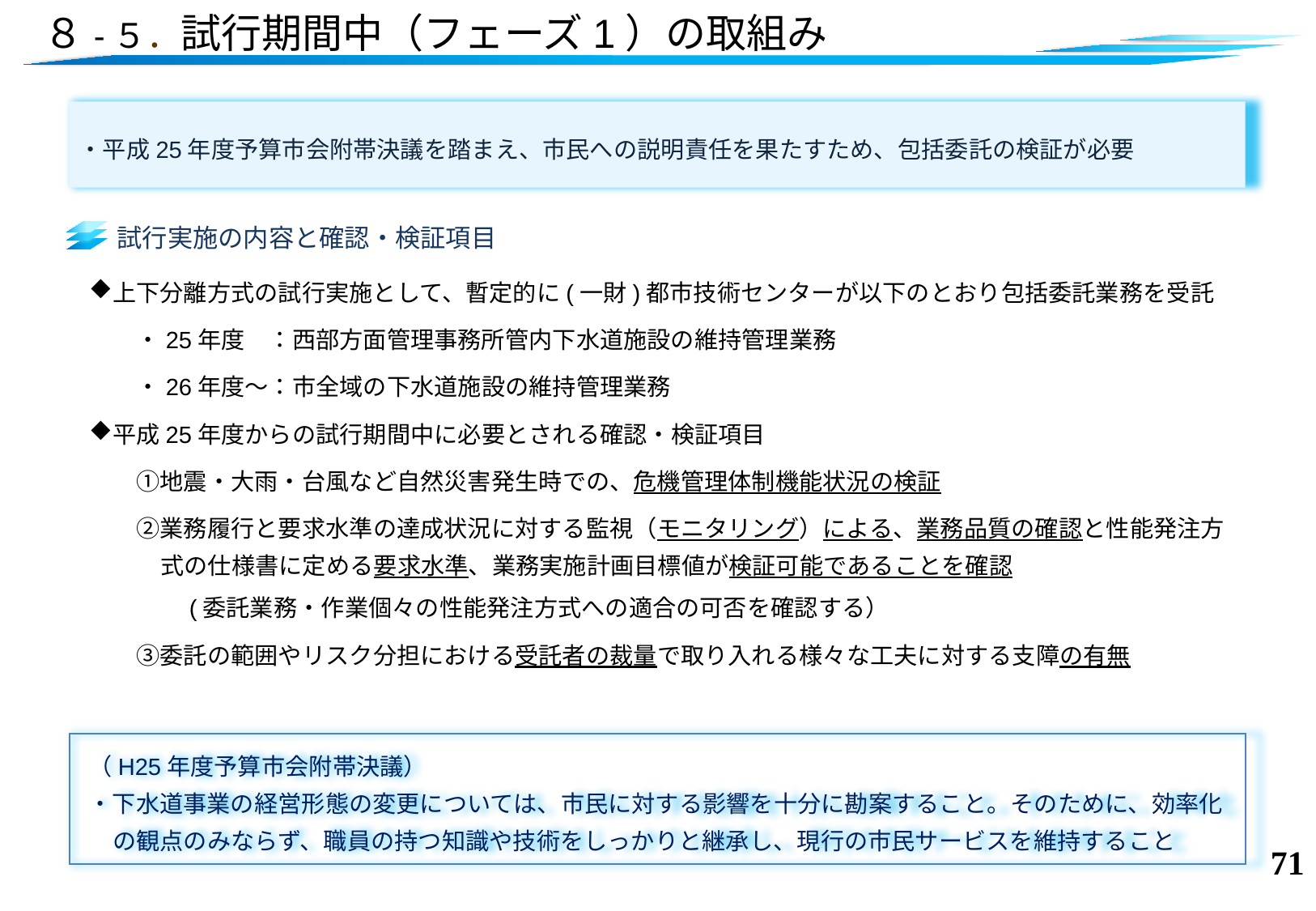

８-５．試行期間中（フェーズ1）の取組み
・平成25年度予算市会附帯決議を踏まえ、市民への説明責任を果たすため、包括委託の検証が必要
試行実施の内容と確認・検証項目

上下分離方式の試行実施として、暫定的に(一財)都市技術センターが以下のとおり包括委託業務を受託
　　・25年度～：西部方面管理事務所管内下水道施設の維持管理業務
　　・26年度～：市全域の下水道施設の維持管理業務
平成25年度からの試行期間中に必要とされる確認・検証項目
　　①地震・大雨・台風など自然災害発生時での、危機管理体制機能状況の検証
　　②業務履行と要求水準の達成状況に対する監視（モニタリング）による、業務品質の確認と性能発注方式の仕様書に定める要求水準、業務実施計画目標値が検証可能であることを確認
　　　　(委託業務・作業個々の性能発注方式への適合の可否を確認する）
　　③委託の範囲やリスク分担における受託者の裁量で取り入れる様々な工夫に対する支障の有無
（H25年度予算市会附帯決議）
・下水道事業の経営形態の変更については、市民に対する影響を十分に勘案すること。そのために、効率化の観点のみならず、職員の持つ知識や技術をしっかりと継承し、現行の市民サービスを維持すること
71